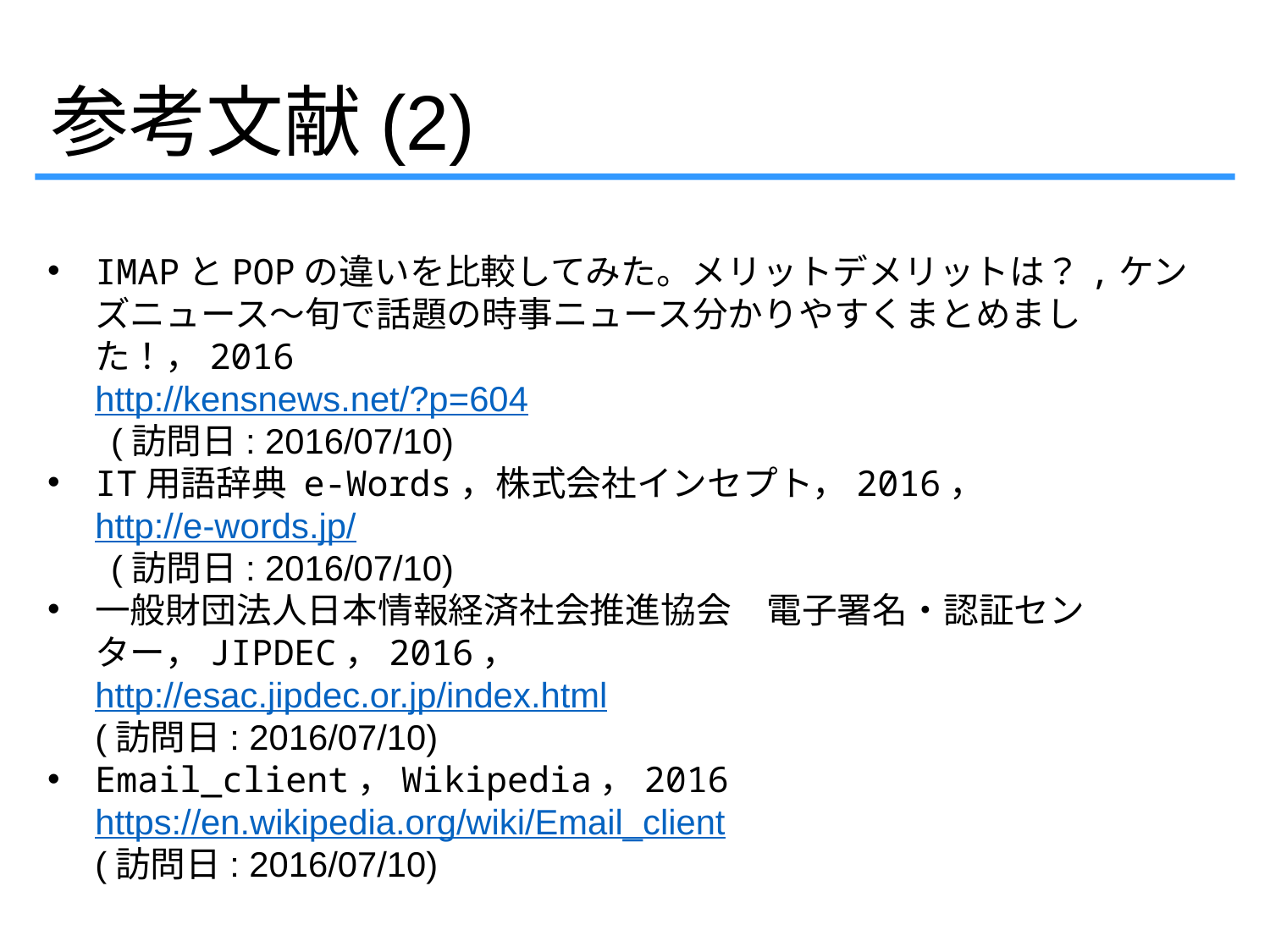

参考文献(2)

IMAPとPOPの違いを比較してみた。メリットデメリットは？,ケンズニュース～旬で話題の時事ニュース分かりやすくまとめました！，2016
http://kensnews.net/?p=604
(訪問日: 2016/07/10)
IT用語辞典 e-Words，株式会社インセプト，2016，
http://e-words.jp/
(訪問日: 2016/07/10)
一般財団法人日本情報経済社会推進協会　電子署名・認証センター，JIPDEC，2016，
http://esac.jipdec.or.jp/index.html
(訪問日: 2016/07/10)
Email_client，Wikipedia，2016
https://en.wikipedia.org/wiki/Email_client
(訪問日: 2016/07/10)